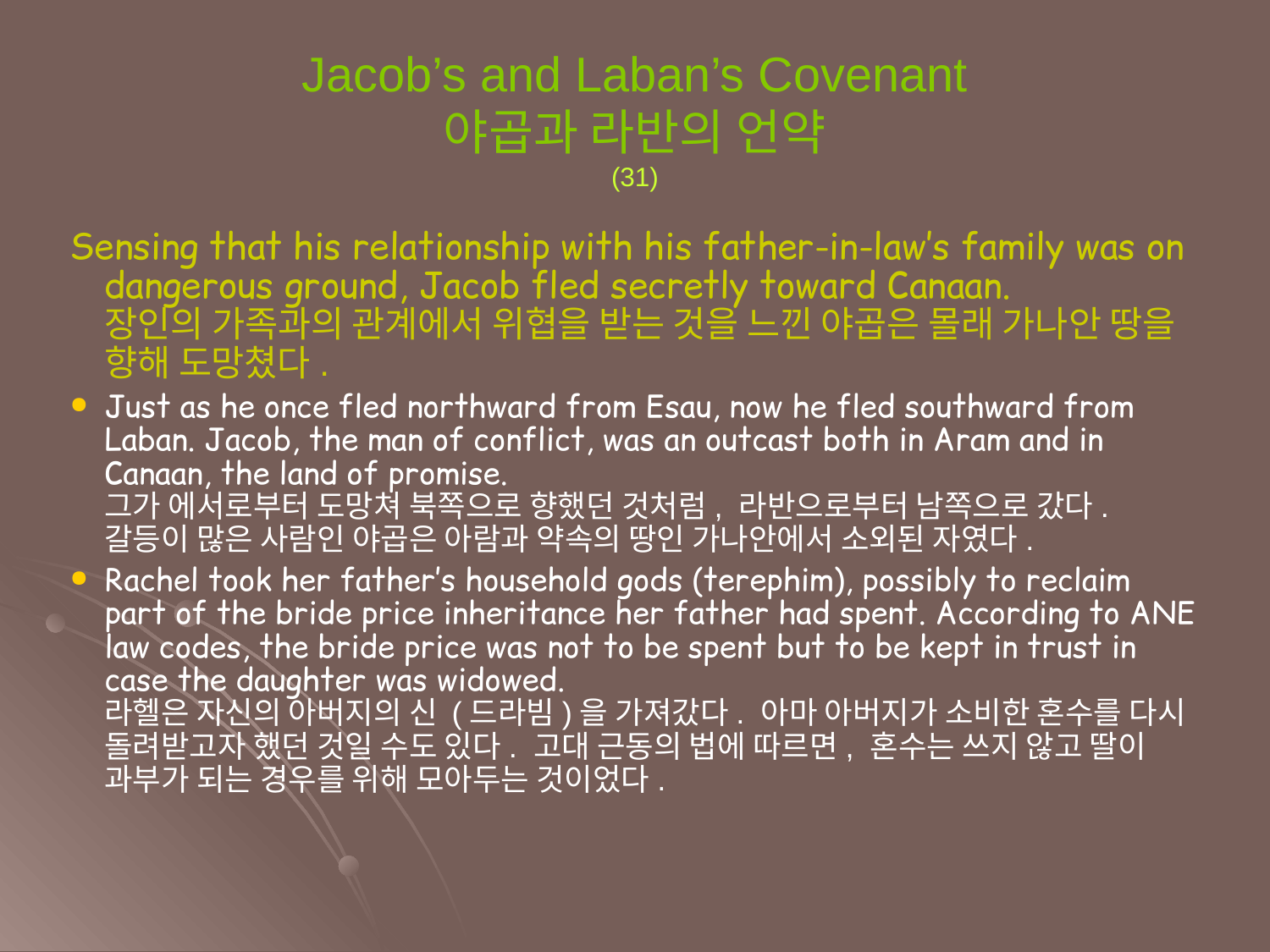

Sensing that his relationship with his father-in-law’s family was on dangerous ground, Jacob fled secretly toward Canaan.
장인의 가족과의 관계에서 위협을 받는 것을 느낀 야곱은 몰래 가나안 땅을 향해 도망쳤다.
Just as he once fled northward from Esau, now he fled southward from Laban. Jacob, the man of conflict, was an outcast both in Aram and in Canaan, the land of promise.
그가 에서로부터 도망쳐 북쪽으로 향했던 것처럼, 라반으로부터 남쪽으로 갔다. 갈등이 많은 사람인 야곱은 아람과 약속의 땅인 가나안에서 소외된 자였다.
Rachel took her father’s household gods (terephim), possibly to reclaim part of the bride price inheritance her father had spent. According to ANE law codes, the bride price was not to be spent but to be kept in trust in case the daughter was widowed.
라헬은 자신의 아버지의 신 (드라빔)을 가져갔다. 아마 아버지가 소비한 혼수를 다시 돌려받고자 했던 것일 수도 있다. 고대 근동의 법에 따르면, 혼수는 쓰지 않고 딸이 과부가 되는 경우를 위해 모아두는 것이었다.
Jacob’s and Laban’s Covenant
야곱과 라반의 언약
(31)